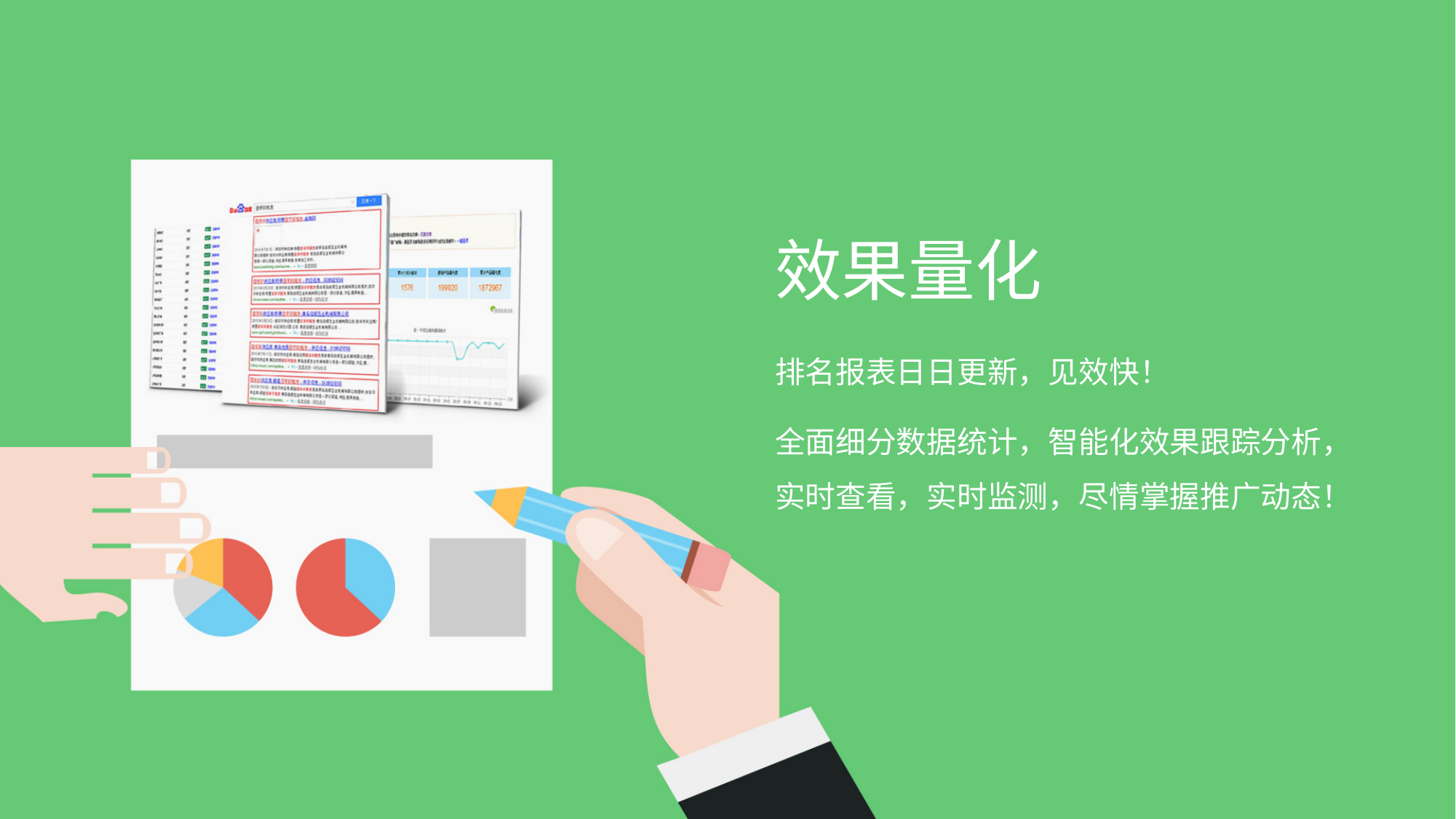

# 效果量化
排名报表日日更新，见效快！
全面细分数据统计，智能化效果跟踪分析，实时查看，实时监测，尽情掌握推广动态！